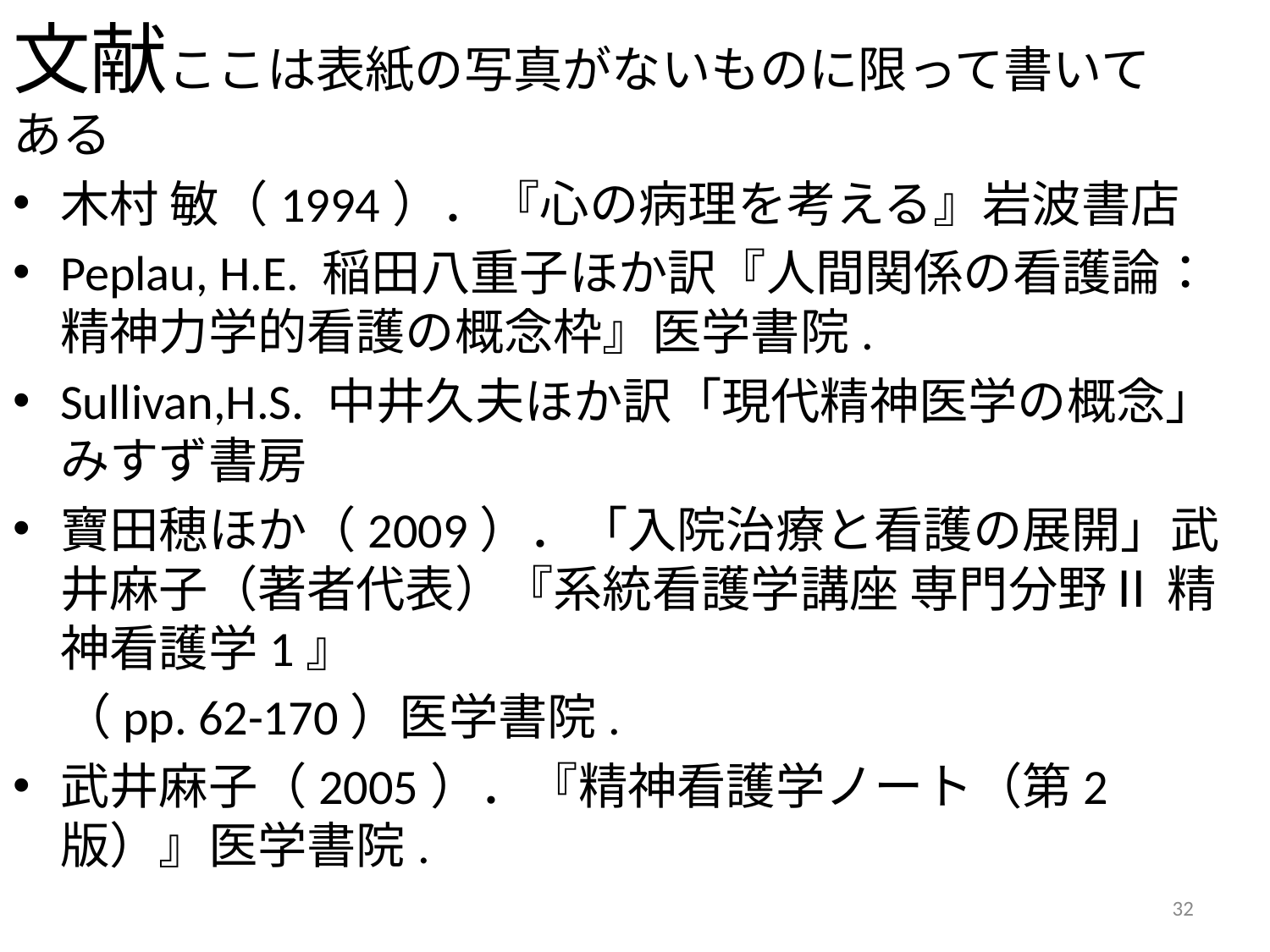

# 文献ここは表紙の写真がないものに限って書いてある
木村 敏（1994）．『心の病理を考える』岩波書店
Peplau, H.E. 稲田八重子ほか訳『人間関係の看護論：精神力学的看護の概念枠』医学書院.
Sullivan,H.S. 中井久夫ほか訳「現代精神医学の概念」みすず書房
寶田穂ほか（2009）．「入院治療と看護の展開」武井麻子（著者代表）『系統看護学講座 専門分野Ⅱ 精神看護学1』
　（pp. 62-170）医学書院.
武井麻子（2005）．『精神看護学ノート（第2版）』医学書院.

32